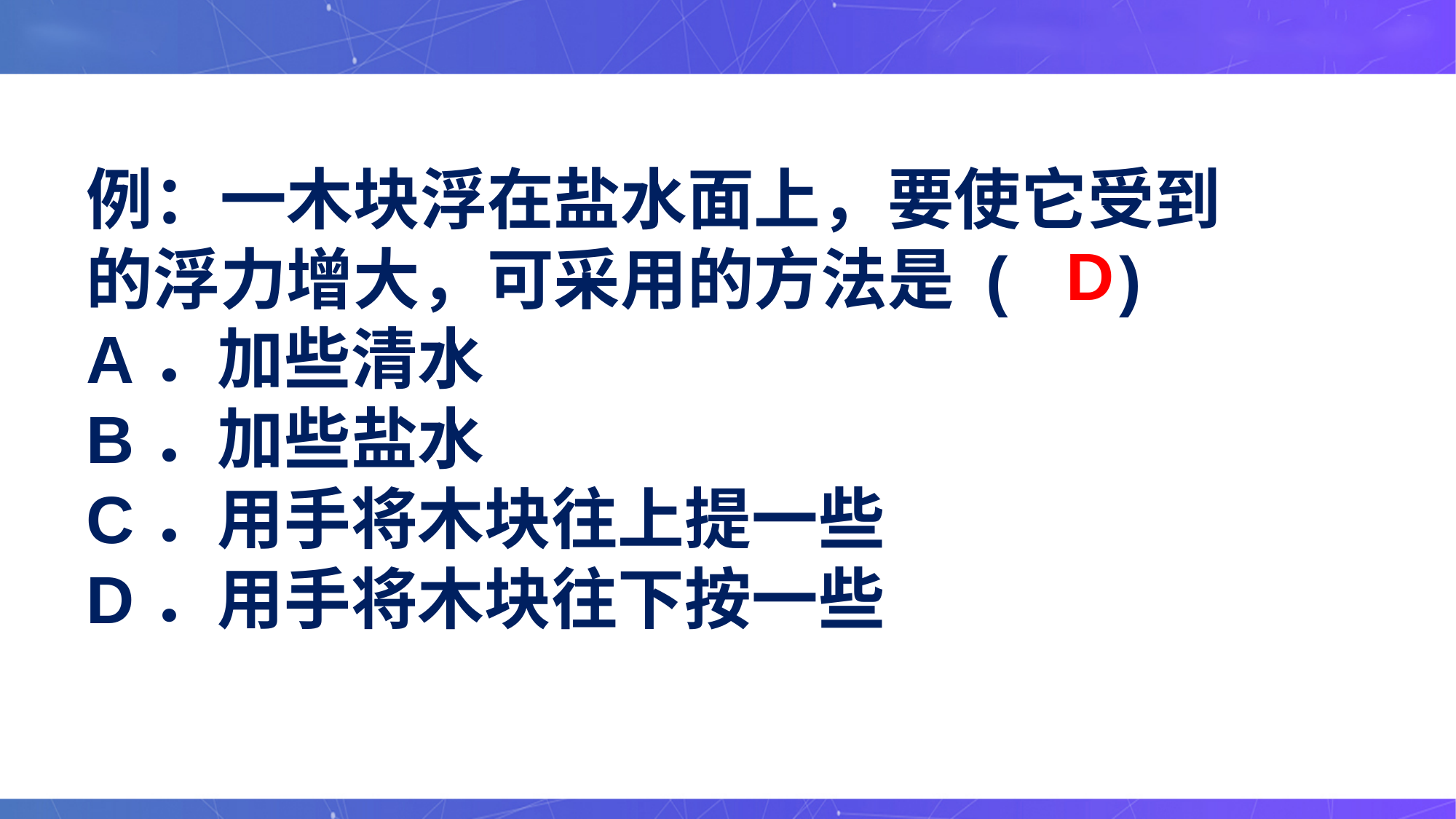

例：一木块浮在盐水面上，要使它受到的浮力增大，可采用的方法是 (      )
A．加些清水
B．加些盐水
C．用手将木块往上提一些
D．用手将木块往下按一些
D